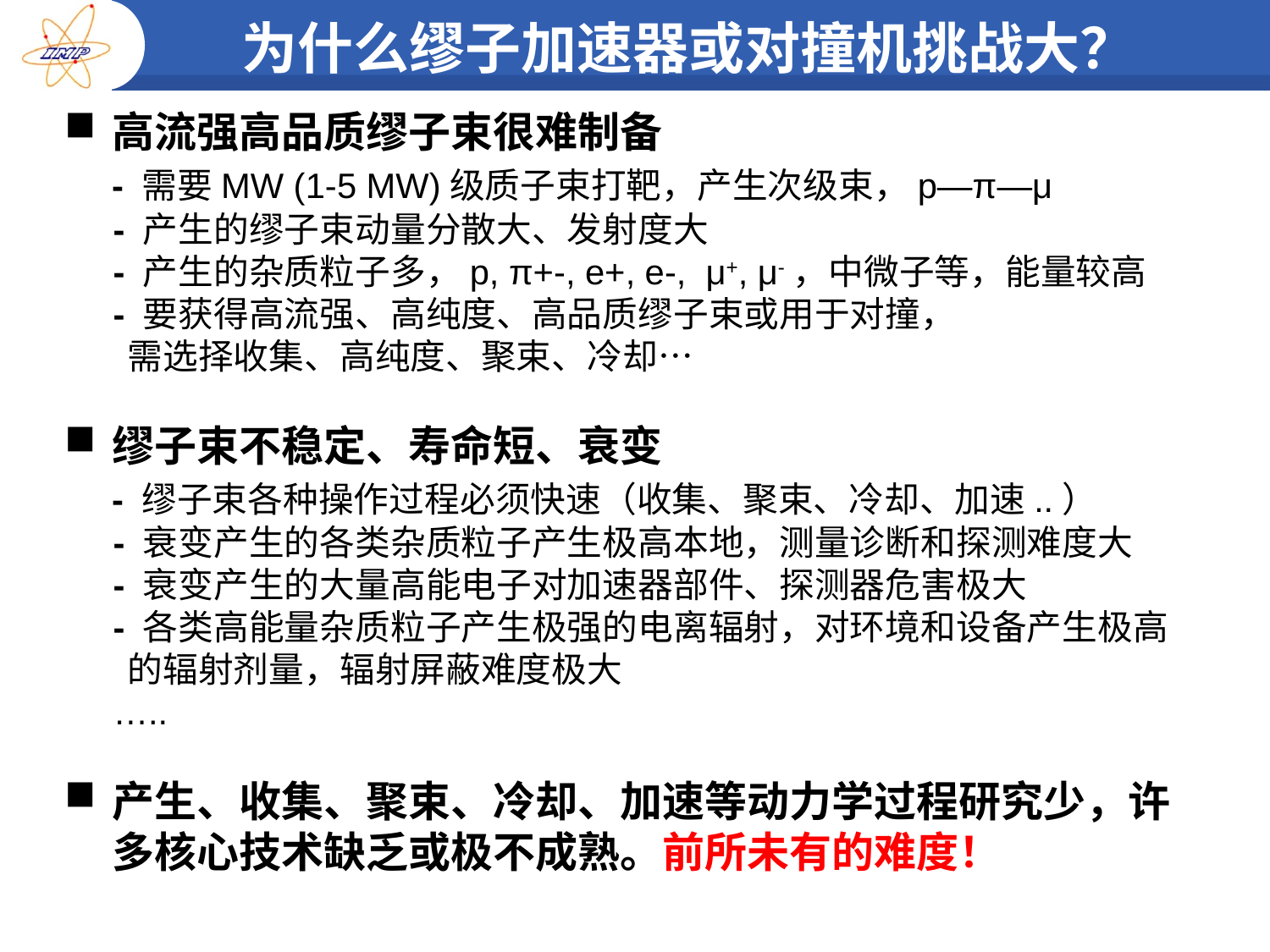

为什么缪子加速器或对撞机挑战大？
高流强高品质缪子束很难制备
    - 需要MW (1-5 MW)级质子束打靶，产生次级束，p—π—μ
     - 产生的缪子束动量分散大、发射度大
     - 产生的杂质粒子多，p, π+-, e+, e-,  μ+, μ-，中微子等，能量较高
     - 要获得高流强、高纯度、高品质缪子束或用于对撞，
       需选择收集、高纯度、聚束、冷却…

缪子束不稳定、寿命短、衰变
    - 缪子束各种操作过程必须快速（收集、聚束、冷却、加速..）
     - 衰变产生的各类杂质粒子产生极高本地，测量诊断和探测难度大
     - 衰变产生的大量高能电子对加速器部件、探测器危害极大
     - 各类高能量杂质粒子产生极强的电离辐射，对环境和设备产生极高
       的辐射剂量，辐射屏蔽难度极大
     …..

产生、收集、聚束、冷却、加速等动力学过程研究少，许多核心技术缺乏或极不成熟。前所未有的难度！